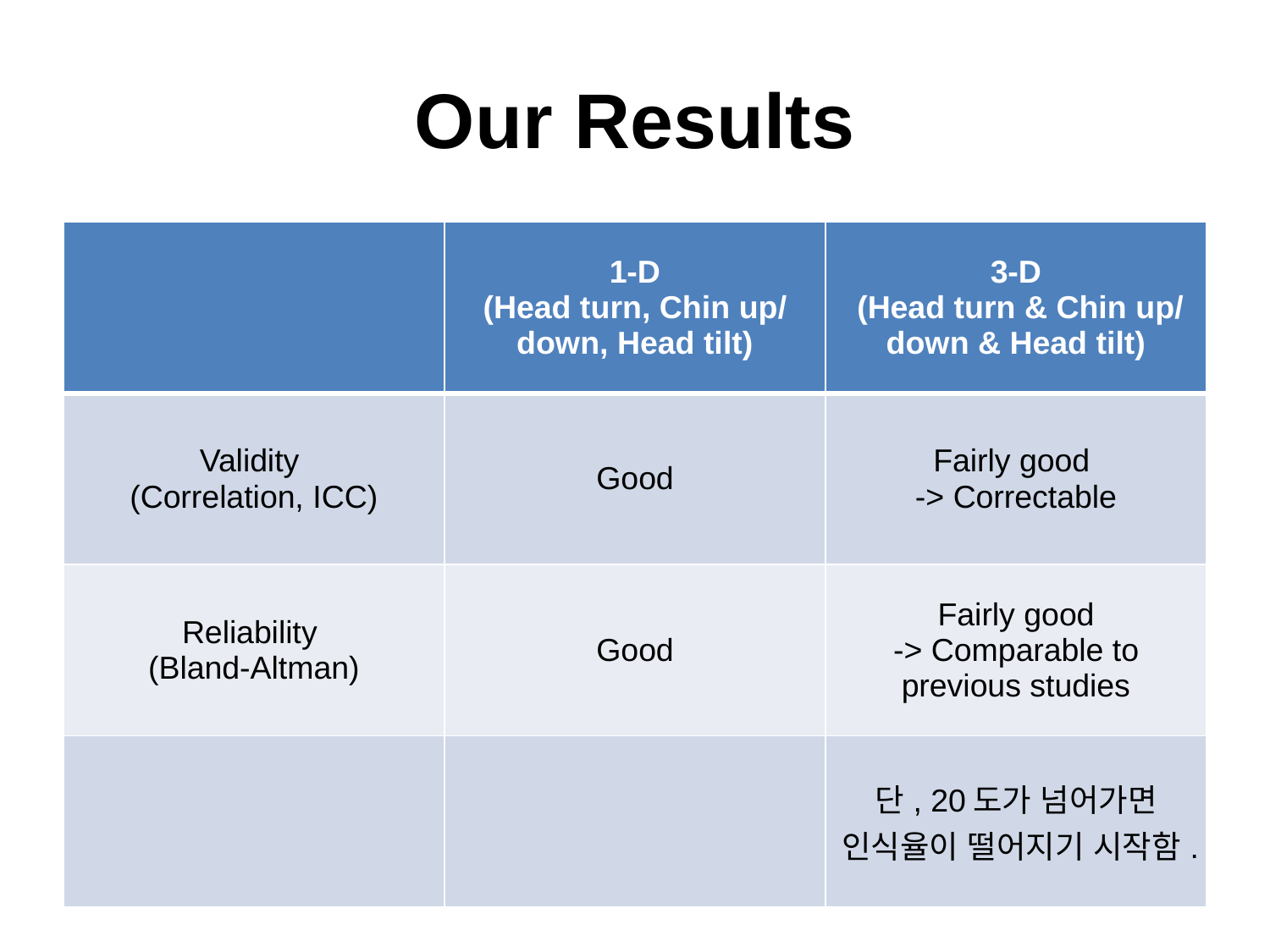

# Our Results
|  | 1-D (Head turn, Chin up/down, Head tilt) | 3-D (Head turn & Chin up/down & Head tilt) |
| --- | --- | --- |
| Validity (Correlation, ICC) | Good | Fairly good -> Correctable |
| Reliability (Bland-Altman) | Good | Fairly good -> Comparable to previous studies |
|  |  | 단, 20도가 넘어가면 인식율이 떨어지기 시작함. |